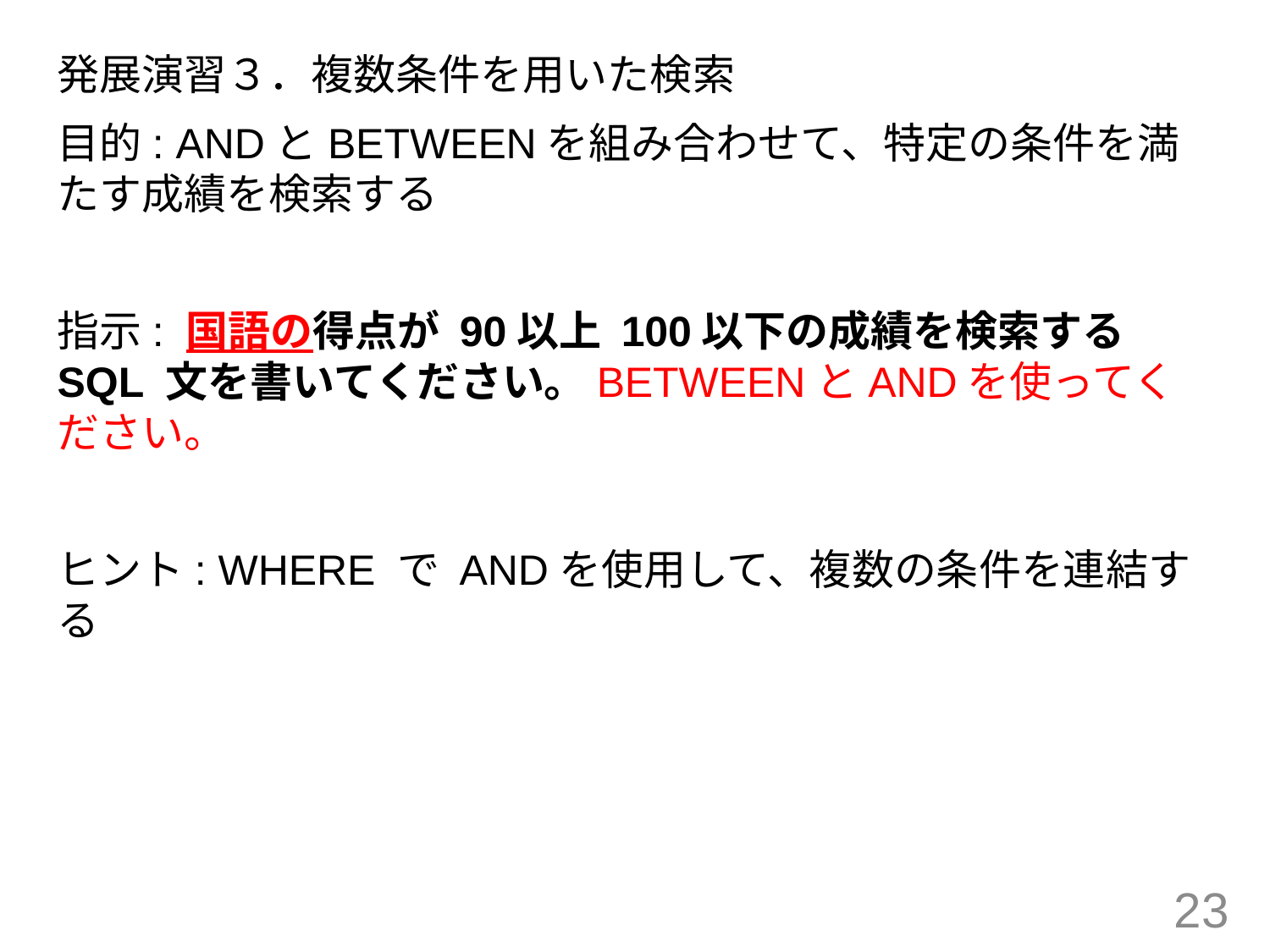

発展演習３．複数条件を用いた検索
目的: ANDとBETWEENを組み合わせて、特定の条件を満たす成績を検索する

指示: 国語の得点が 90以上 100以下の成績を検索するSQL 文を書いてください。BETWEENとANDを使ってください。

ヒント: WHERE で ANDを使用して、複数の条件を連結する
23